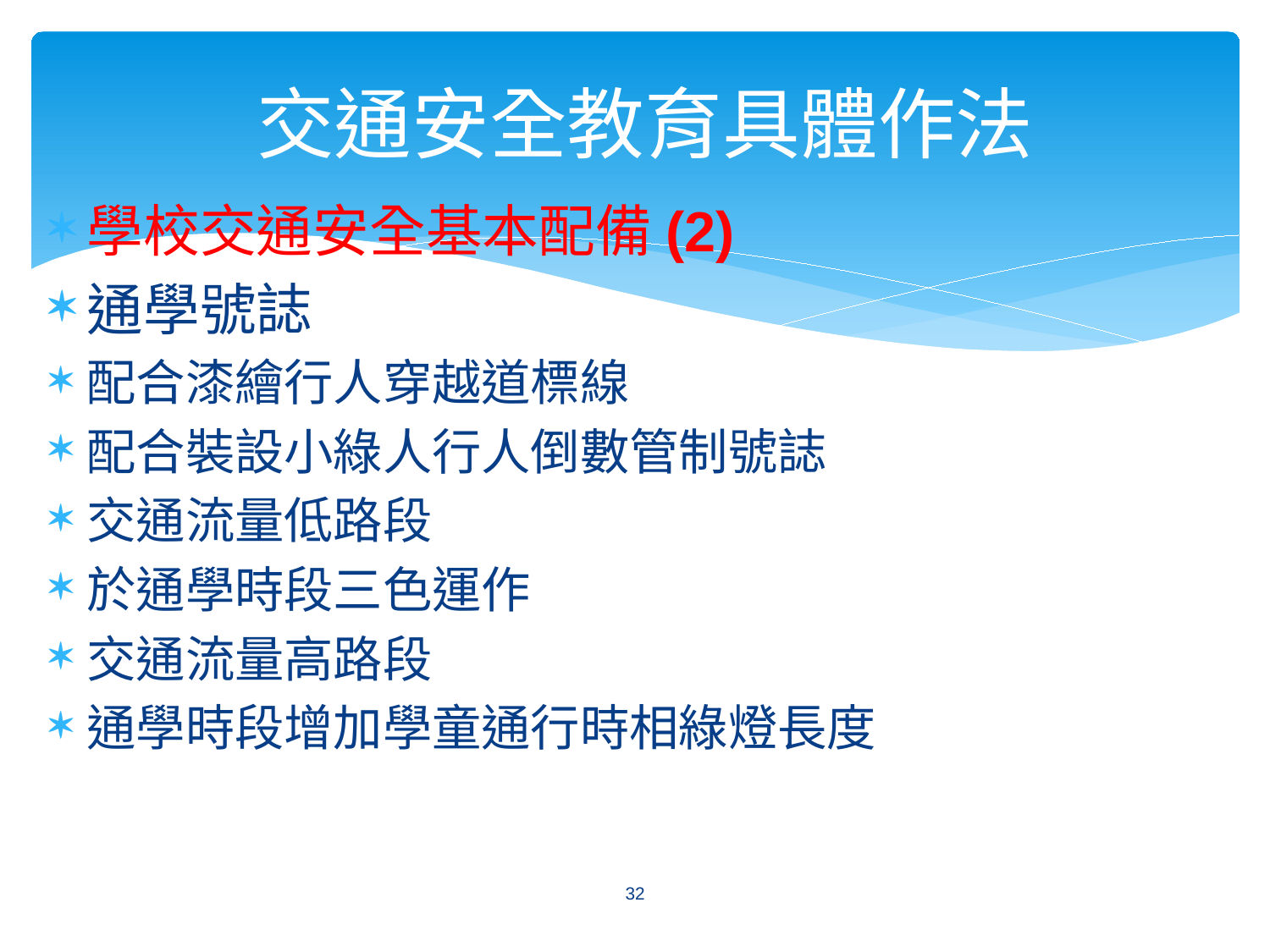

交通安全教育具體作法
學校交通安全基本配備(2)
通學號誌
配合漆繪行人穿越道標線
配合裝設小綠人行人倒數管制號誌
交通流量低路段
於通學時段三色運作
交通流量高路段
通學時段增加學童通行時相綠燈長度
32